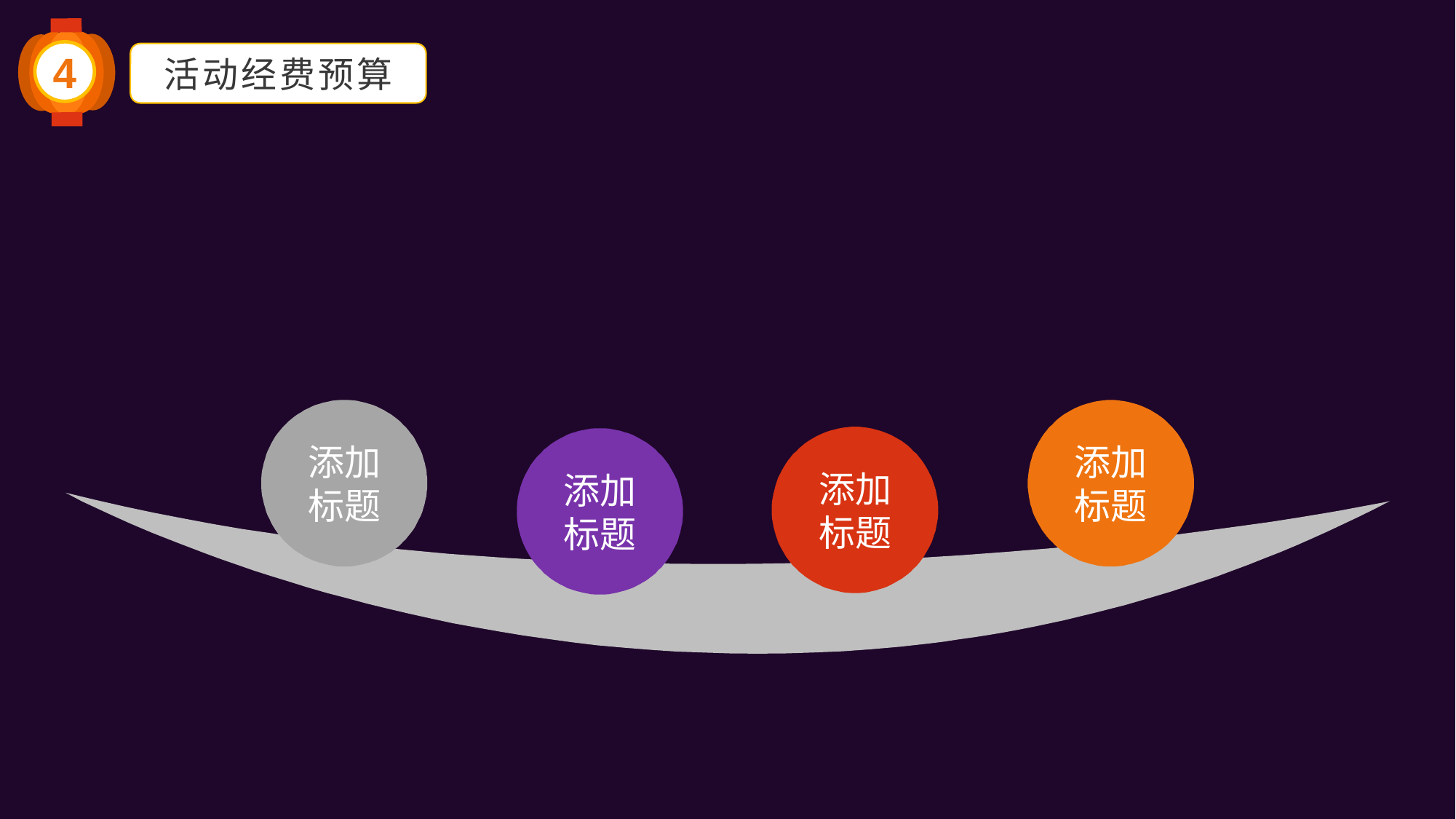

4
活动经费预算
添加
标题
添加
标题
添加
标题
添加
标题